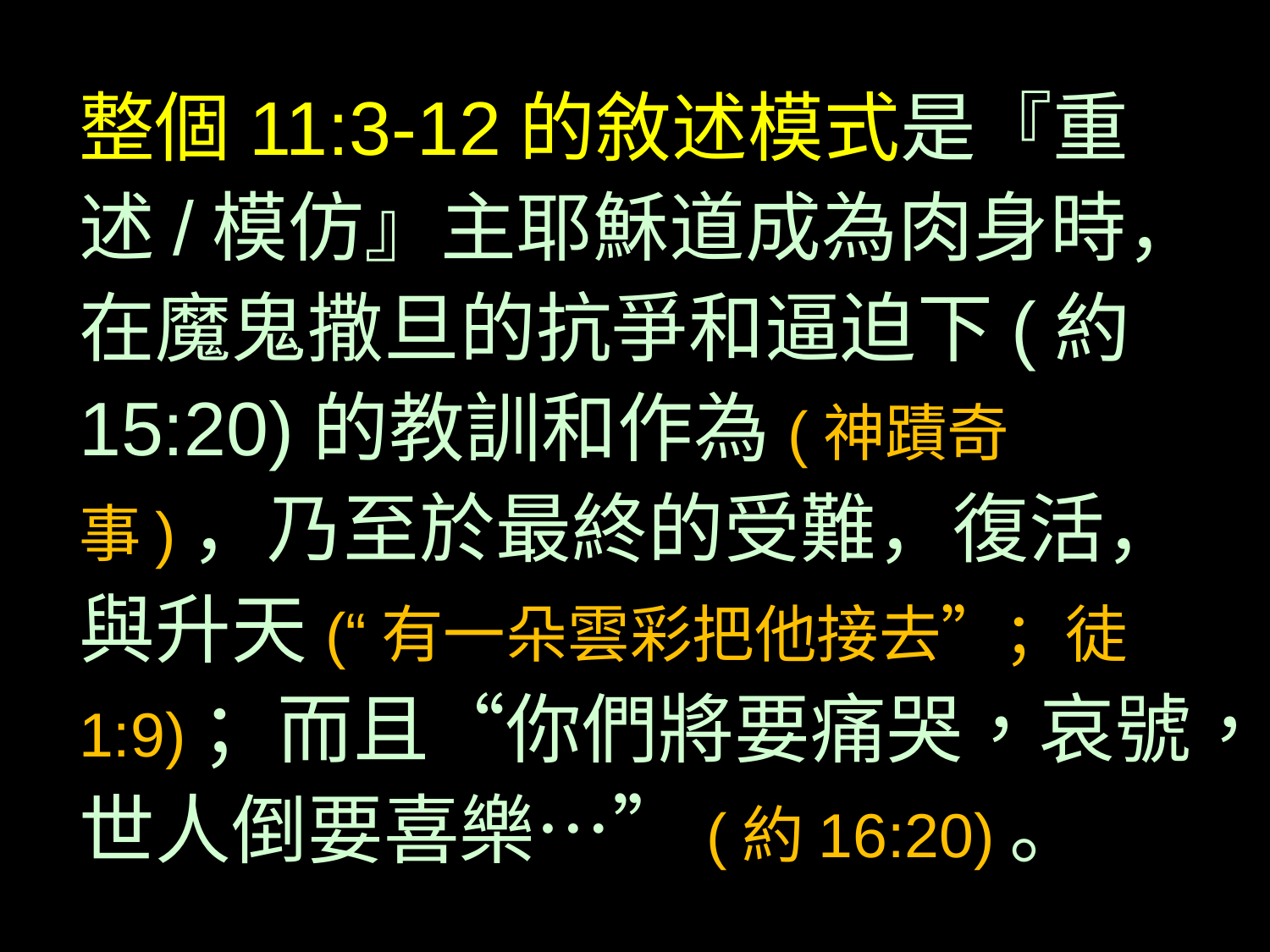

整個11:3-12的敘述模式是『重述/模仿』主耶穌道成為肉身時，在魔鬼撒旦的抗爭和逼迫下(約 15:20)的教訓和作為(神蹟奇事)，乃至於最終的受難，復活，與升天(“有一朵雲彩把他接去”；徒1:9)；而且“你們將要痛哭，哀號，世人倒要喜樂…”(約16:20)。